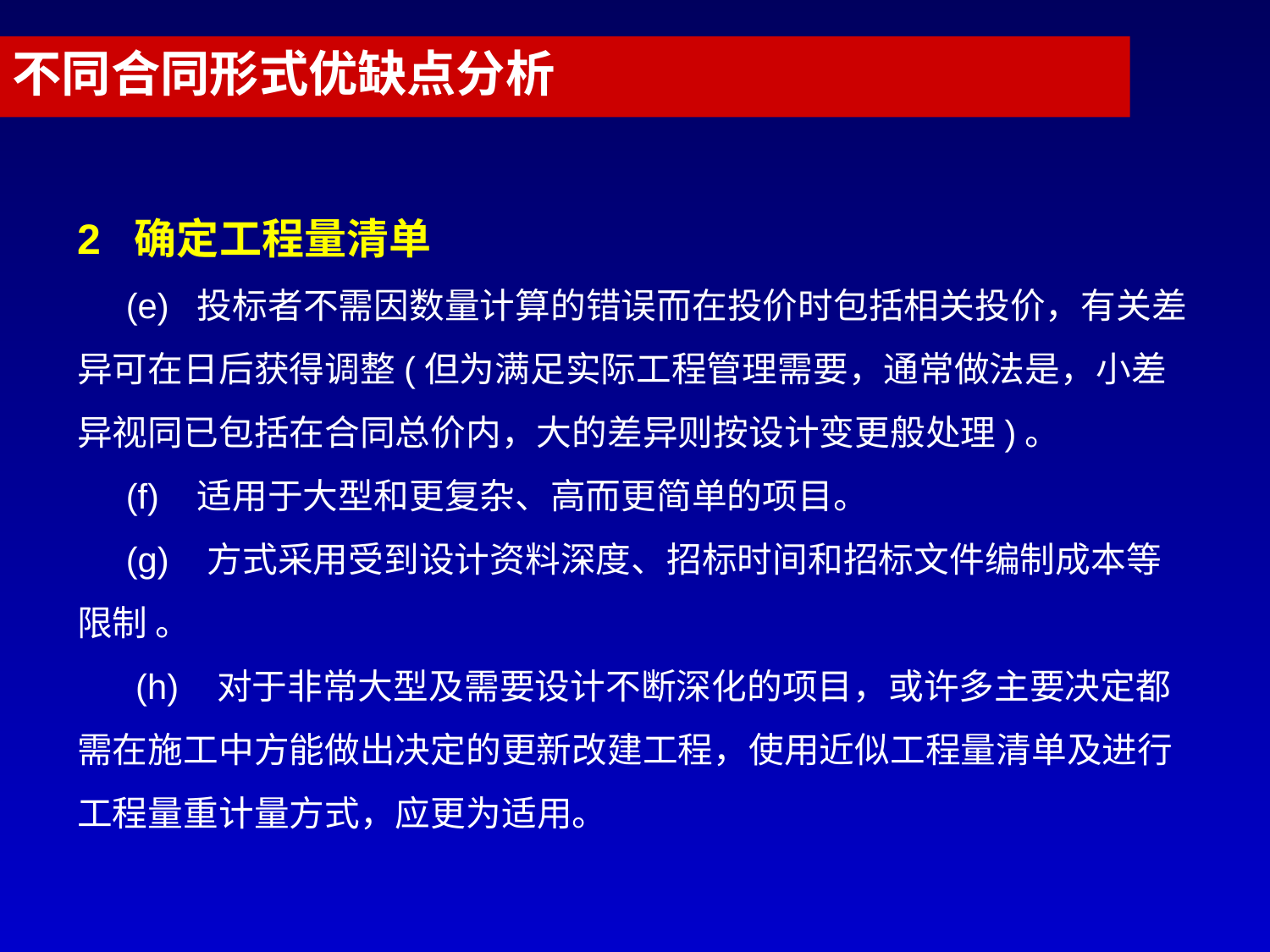

不同合同形式优缺点分析
2  确定工程量清单
     (e)  投标者不需因数量计算的错误而在投价时包括相关投价，有关差异可在日后获得调整(但为满足实际工程管理需要，通常做法是，小差异视同已包括在合同总价内，大的差异则按设计变更般处理)。
     (f)   适用于大型和更复杂、高而更简单的项目。
     (g)   方式采用受到设计资料深度、招标时间和招标文件编制成本等限制 。
      (h)   对于非常大型及需要设计不断深化的项目，或许多主要决定都需在施工中方能做出决定的更新改建工程，使用近似工程量清单及进行工程量重计量方式，应更为适用。
92